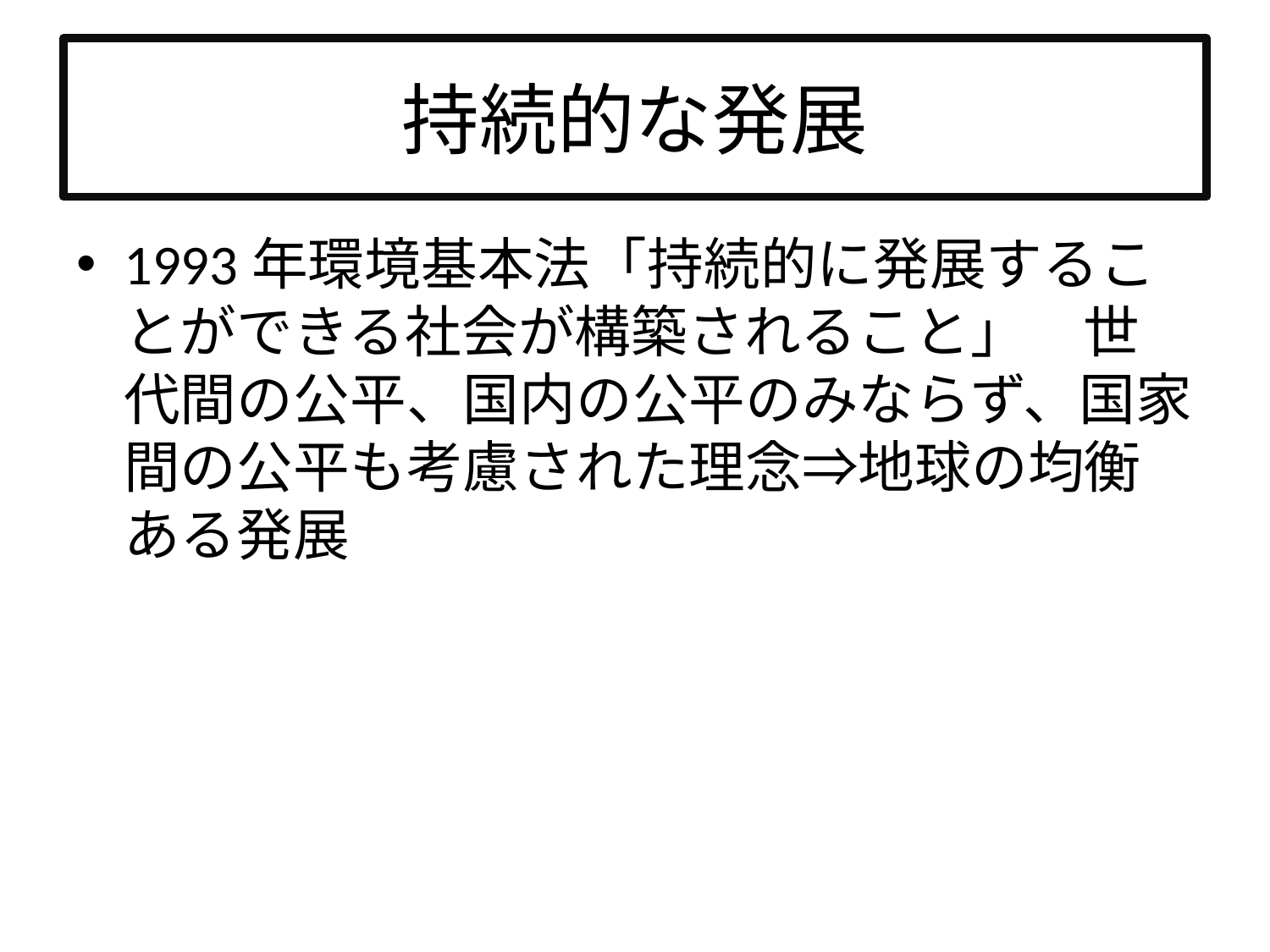

# 持続的な発展
1993年環境基本法「持続的に発展することができる社会が構築されること」　世代間の公平、国内の公平のみならず、国家間の公平も考慮された理念⇒地球の均衡ある発展